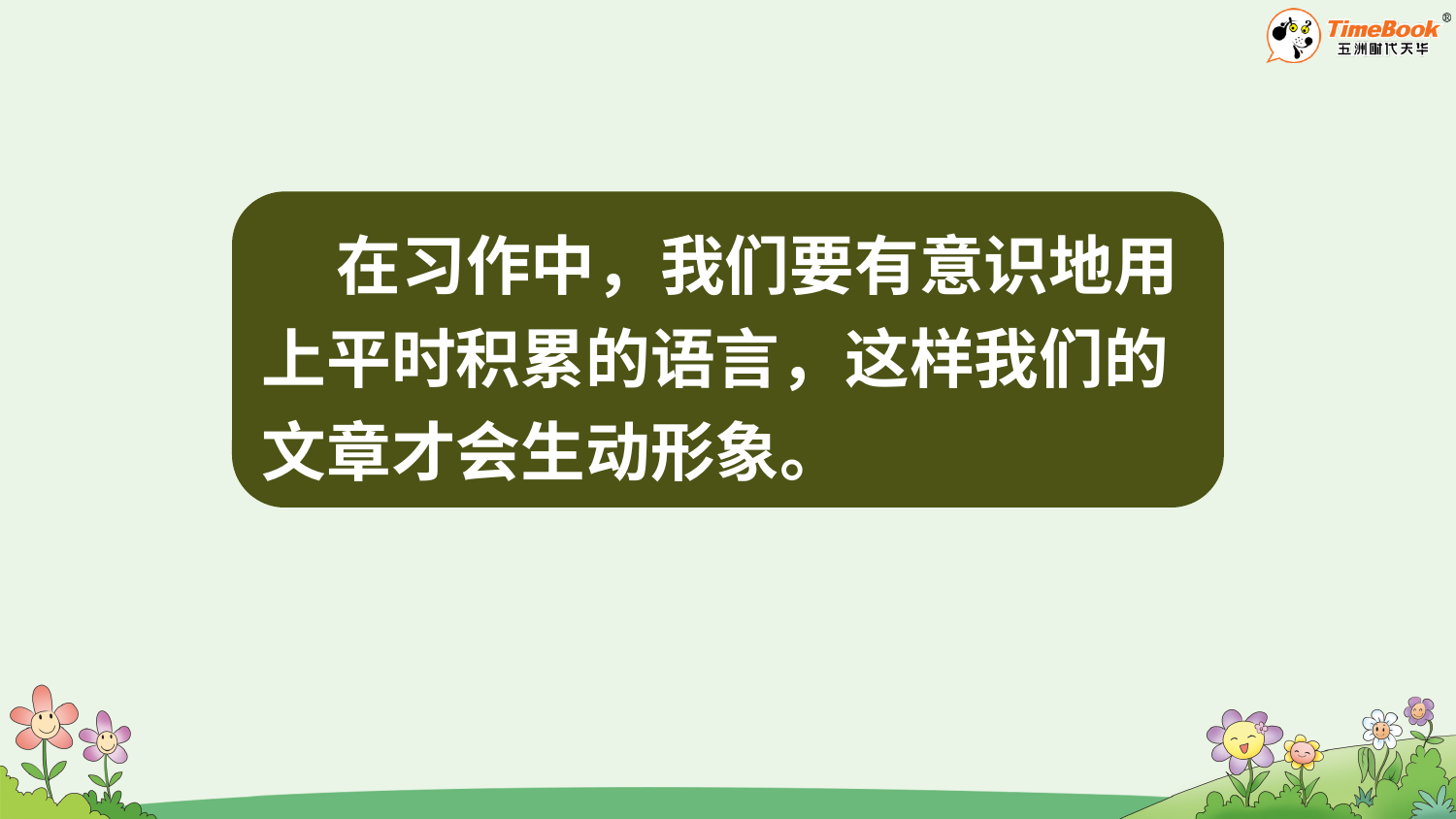

在习作中，我们要有意识地用上平时积累的语言，这样我们的文章才会生动形象。